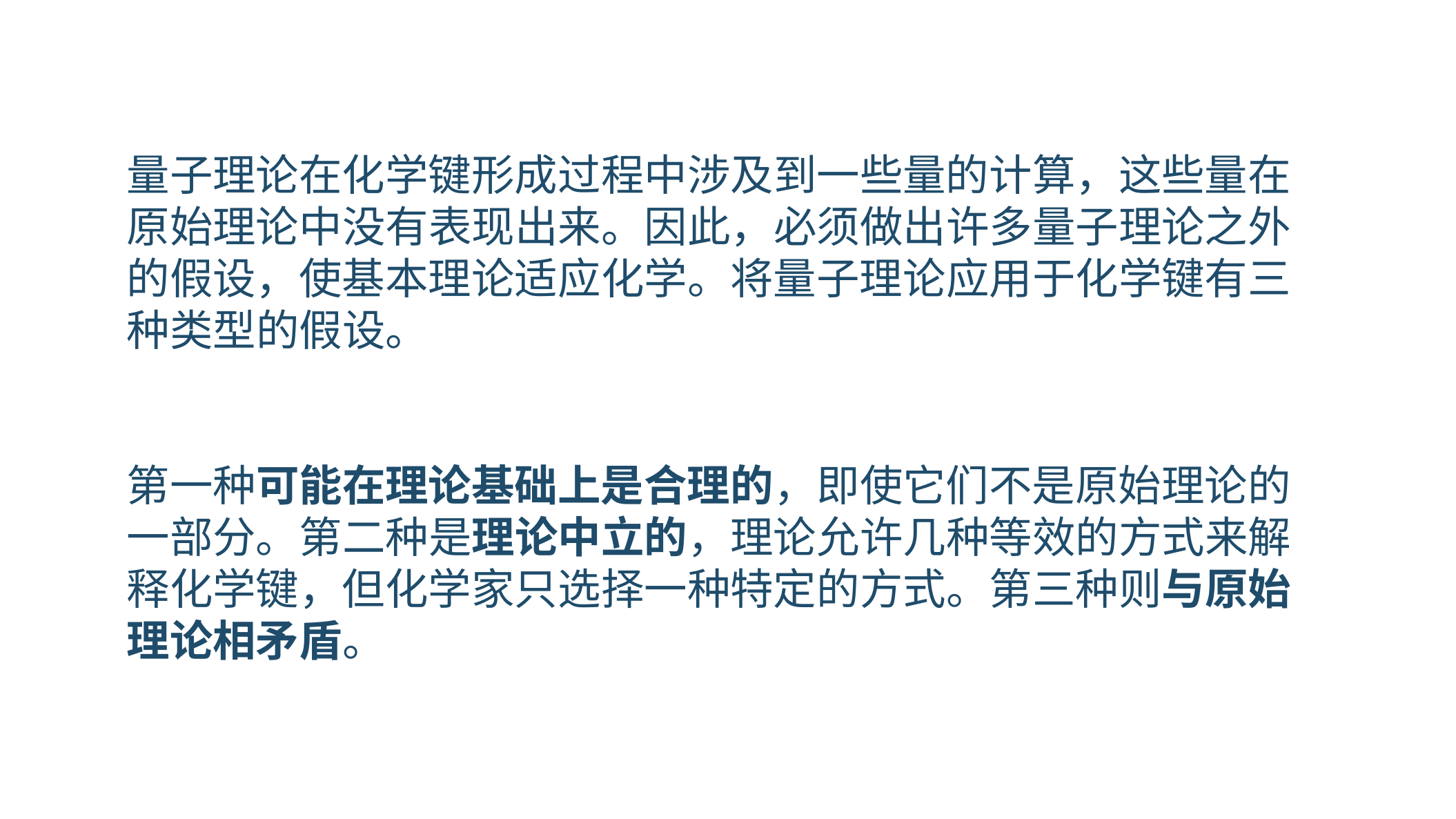

量子理论在化学键形成过程中涉及到一些量的计算，这些量在原始理论中没有表现出来。因此，必须做出许多量子理论之外的假设，使基本理论适应化学。将量子理论应用于化学键有三种类型的假设。

第一种可能在理论基础上是合理的，即使它们不是原始理论的一部分。第二种是理论中立的，理论允许几种等效的方式来解释化学键，但化学家只选择一种特定的方式。第三种则与原始理论相矛盾。